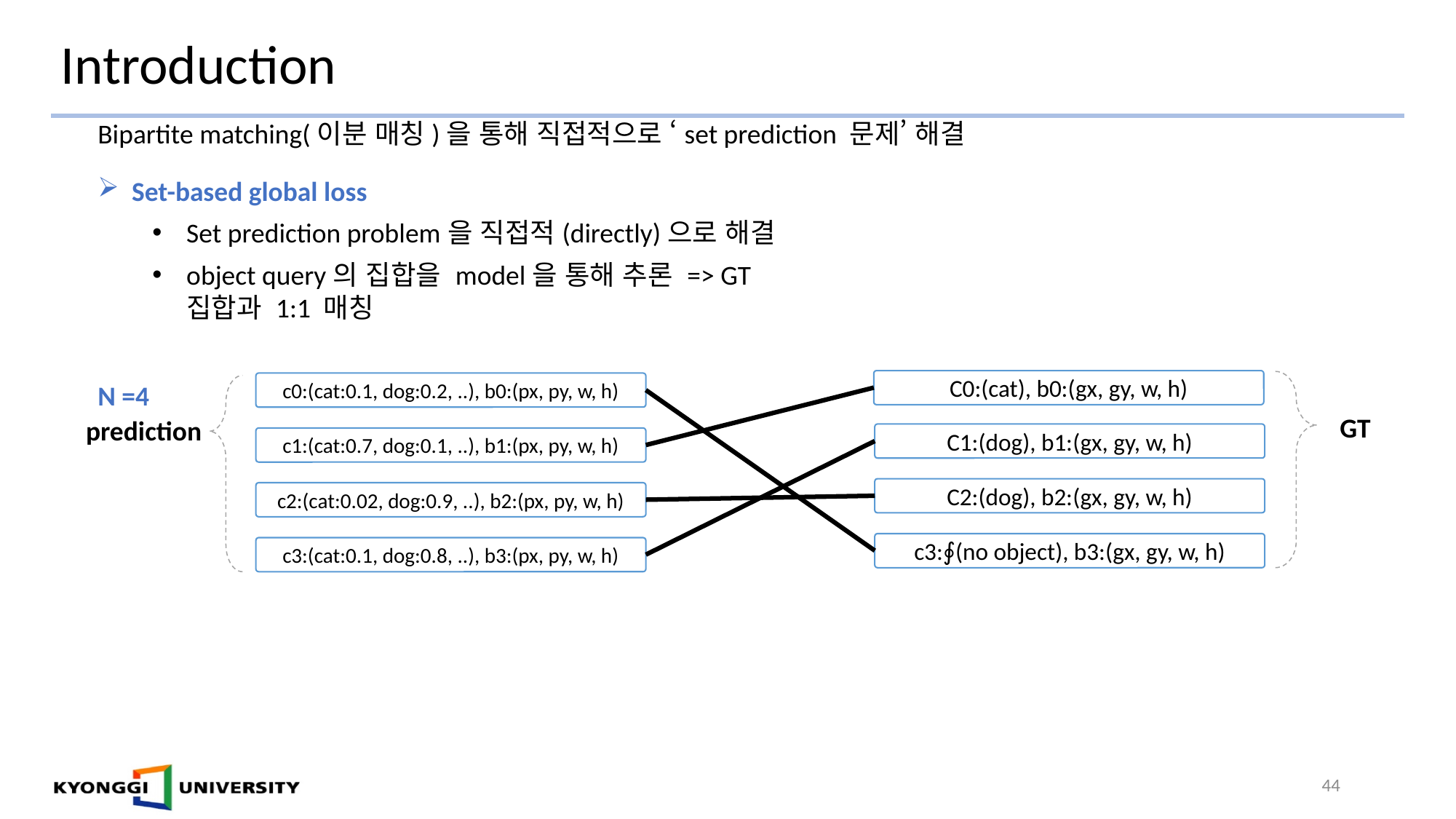

# Introduction
Bipartite matching(이분 매칭)을 통해 직접적으로 ‘set prediction 문제’ 해결

Set-based global loss
Set prediction problem을 직접적(directly)으로 해결
object query의 집합을 model을 통해 추론 => GT 집합과 1:1 매칭
C0:(cat), b0:(gx, gy, w, h)

C1:(dog), b1:(gx, gy, w, h)
C2:(dog), b2:(gx, gy, w, h)
c3:∮(no object), b3:(gx, gy, w, h)
GT
N =4
c0:(cat:0.1, dog:0.2, ..), b0:(px, py, w, h)

c1:(cat:0.7, dog:0.1, ..), b1:(px, py, w, h)
c2:(cat:0.02, dog:0.9, ..), b2:(px, py, w, h)
c3:(cat:0.1, dog:0.8, ..), b3:(px, py, w, h)
prediction
44